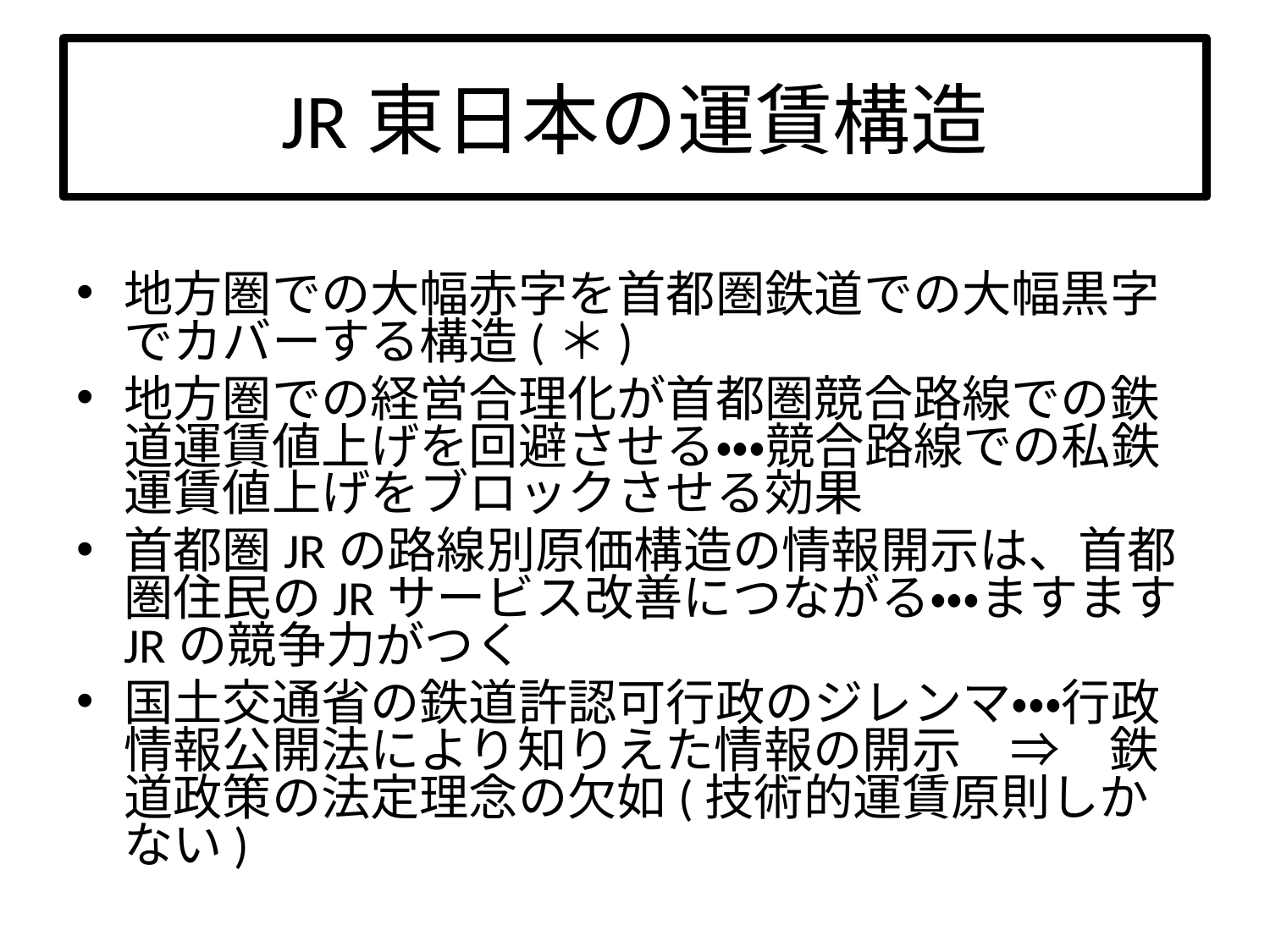

# JR東日本の運賃構造
地方圏での大幅赤字を首都圏鉄道での大幅黒字でカバーする構造(＊)
地方圏での経営合理化が首都圏競合路線での鉄道運賃値上げを回避させる・・・競合路線での私鉄運賃値上げをブロックさせる効果
首都圏JRの路線別原価構造の情報開示は、首都圏住民のJRサービス改善につながる・・・ますますJRの競争力がつく
国土交通省の鉄道許認可行政のジレンマ・・・行政情報公開法により知りえた情報の開示　⇒　鉄道政策の法定理念の欠如(技術的運賃原則しかない)